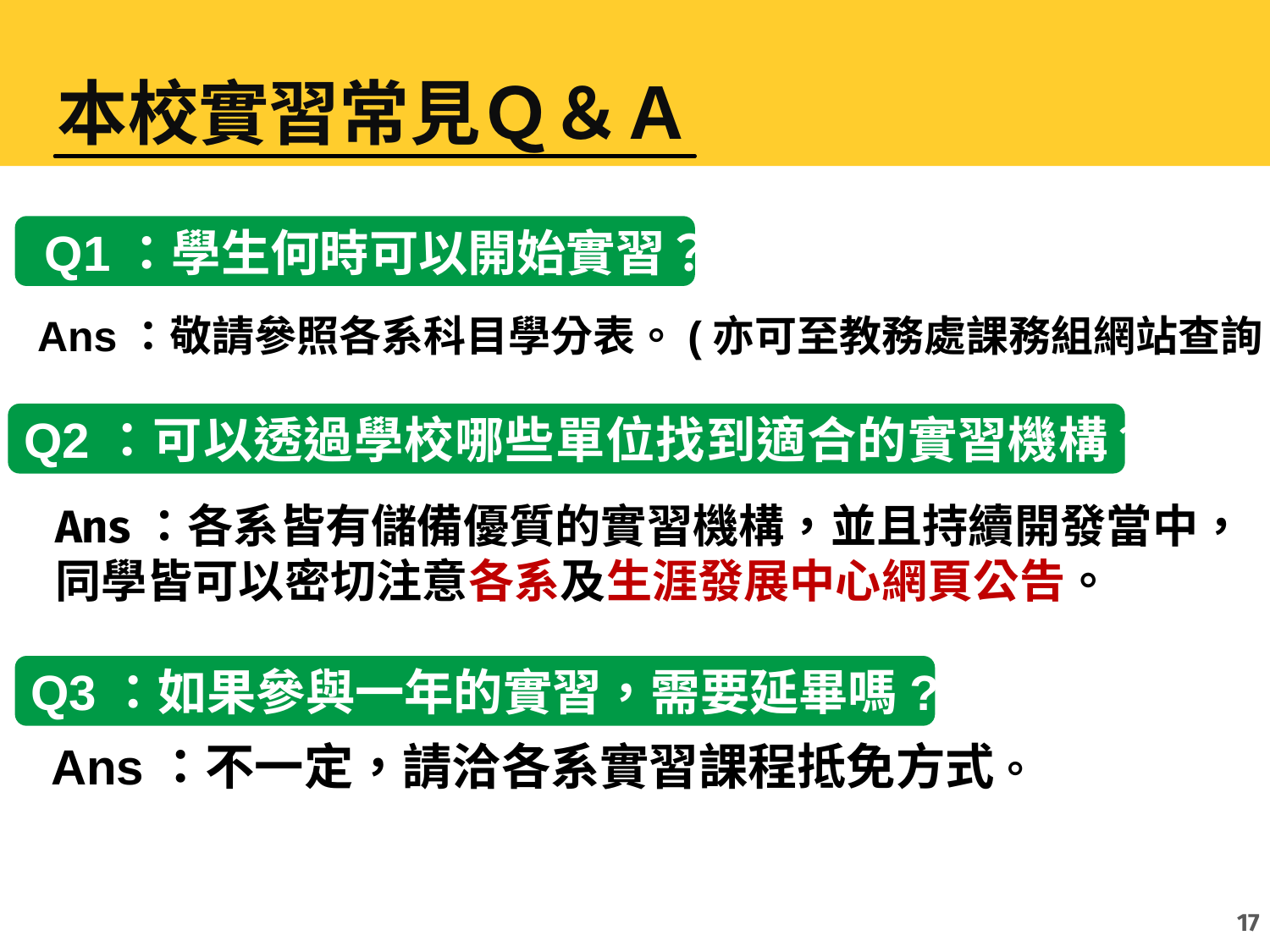

本校實習常見Ｑ＆Ａ
Q1：學生何時可以開始實習？
Ans：敬請參照各系科目學分表。(亦可至教務處課務組網站查詢)
Q2：可以透過學校哪些單位找到適合的實習機構？
Ans：各系皆有儲備優質的實習機構，並且持續開發當中，同學皆可以密切注意各系及生涯發展中心網頁公告。
Q3：如果參與一年的實習，需要延畢嗎?
Ans：不一定，請洽各系實習課程抵免方式。